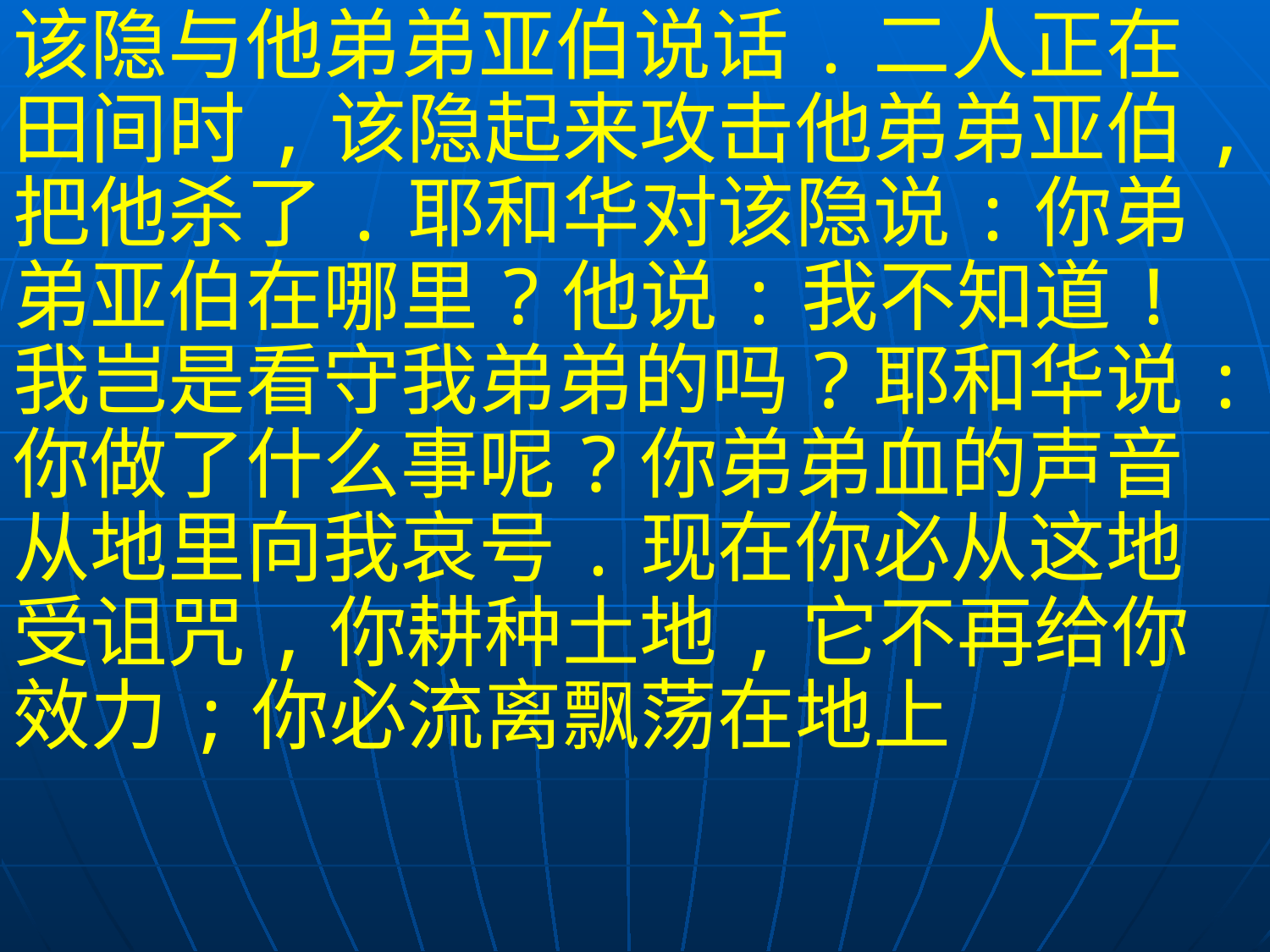

该隐与他弟弟亚伯说话.二人正在田间时,该隐起来攻击他弟弟亚伯,把他杀了.耶和华对该隐说:你弟弟亚伯在哪里?他说:我不知道!我岂是看守我弟弟的吗?耶和华说:你做了什么事呢?你弟弟血的声音从地里向我哀号.现在你必从这地受诅咒,你耕种土地,它不再给你效力;你必流离飘荡在地上